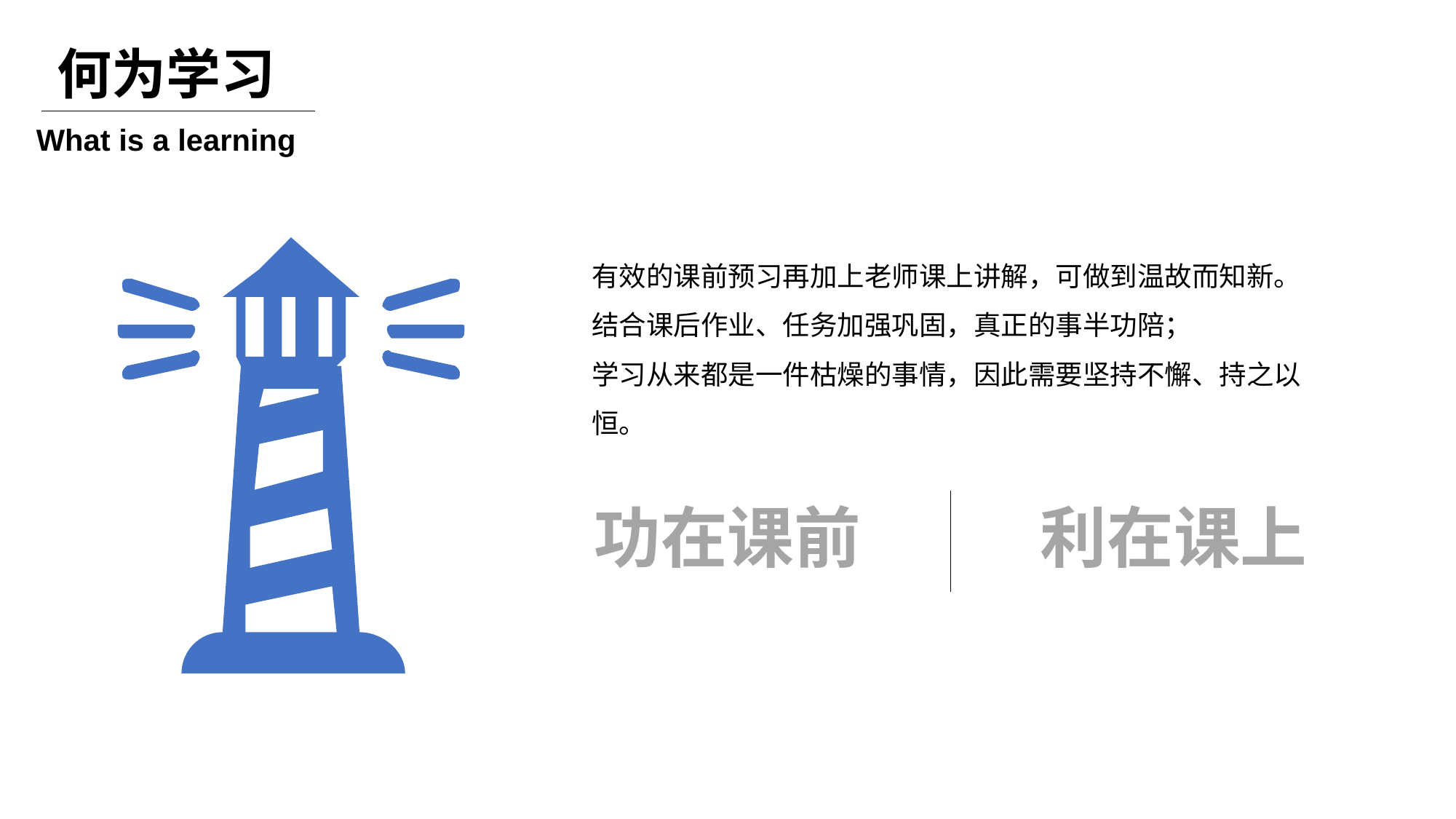

何为学习
What is a learning

有效的课前预习再加上老师课上讲解，可做到温故而知新。结合课后作业、任务加强巩固，真正的事半功陪；
学习从来都是一件枯燥的事情，因此需要坚持不懈、持之以恒。
利在课上
功在课前